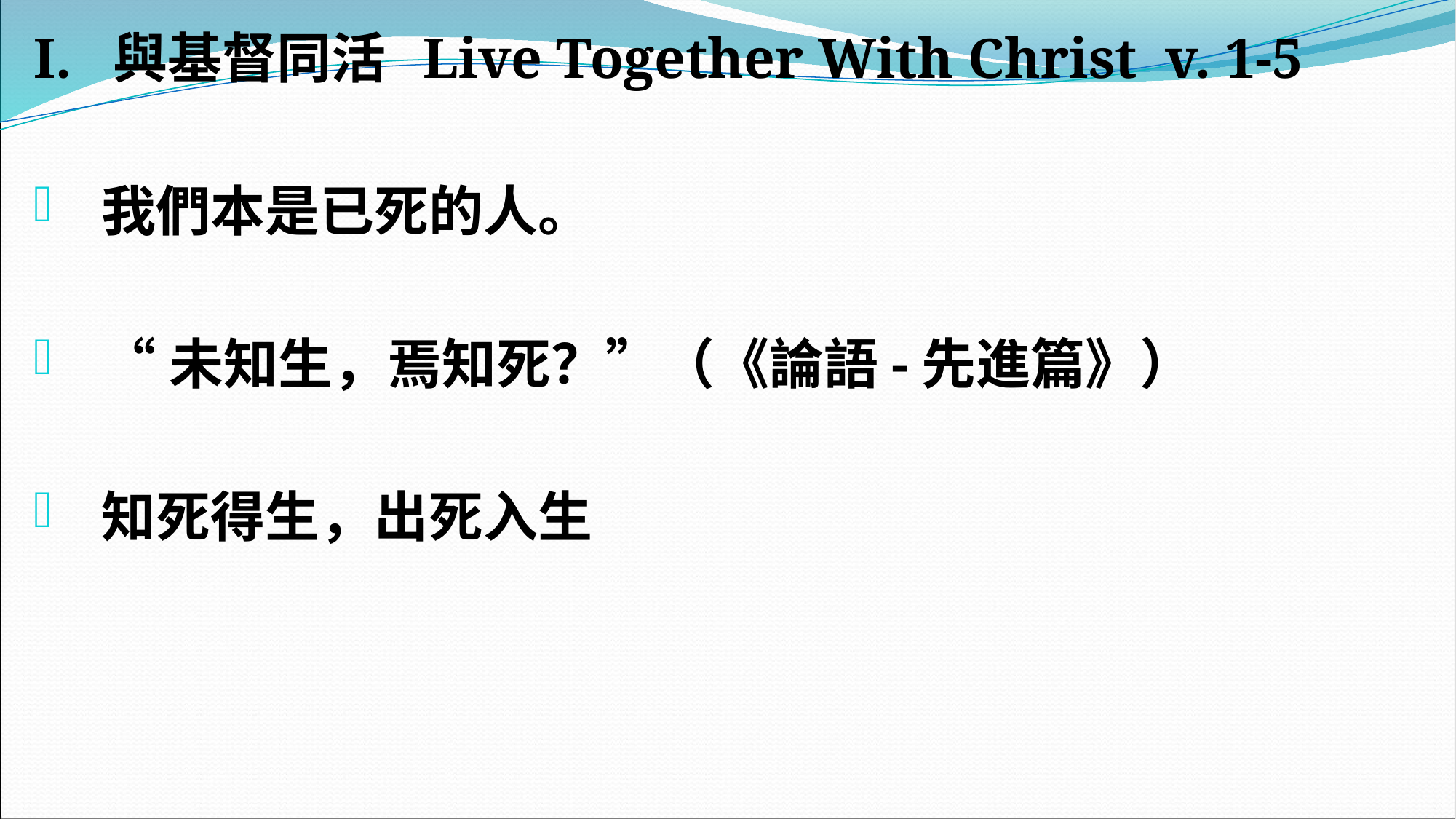

#
I.  與基督同活  Live Together With Christ  v. 1-5

我們本是已死的人。

“未知生，焉知死？”（《論語-先進篇》）

知死得生，出死入生